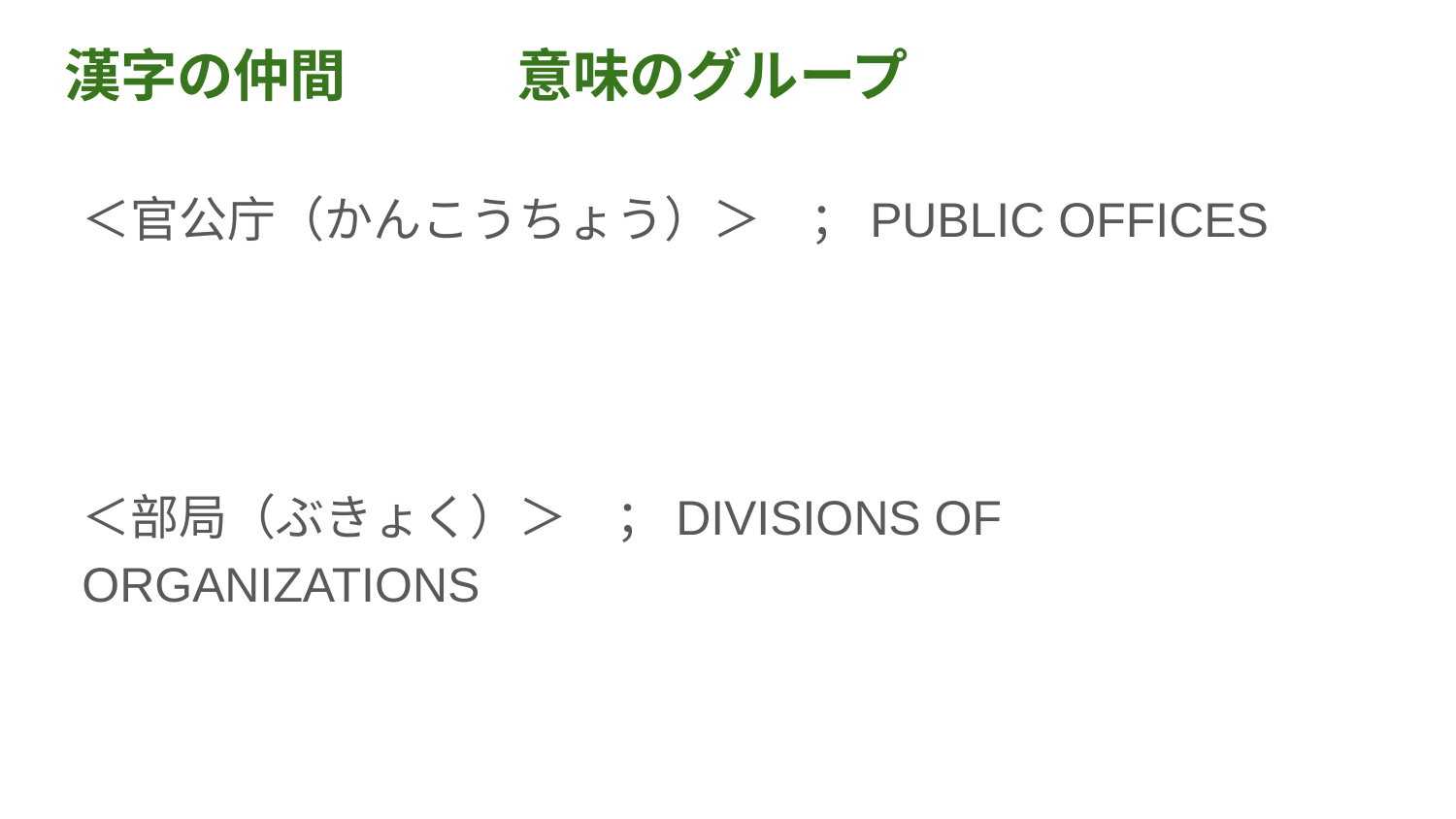

# 漢字の仲間　　　意味のグループ
＜官公庁（かんこうちょう）＞　；PUBLIC OFFICES

＜部局（ぶきょく）＞　；DIVISIONS OF ORGANIZATIONS